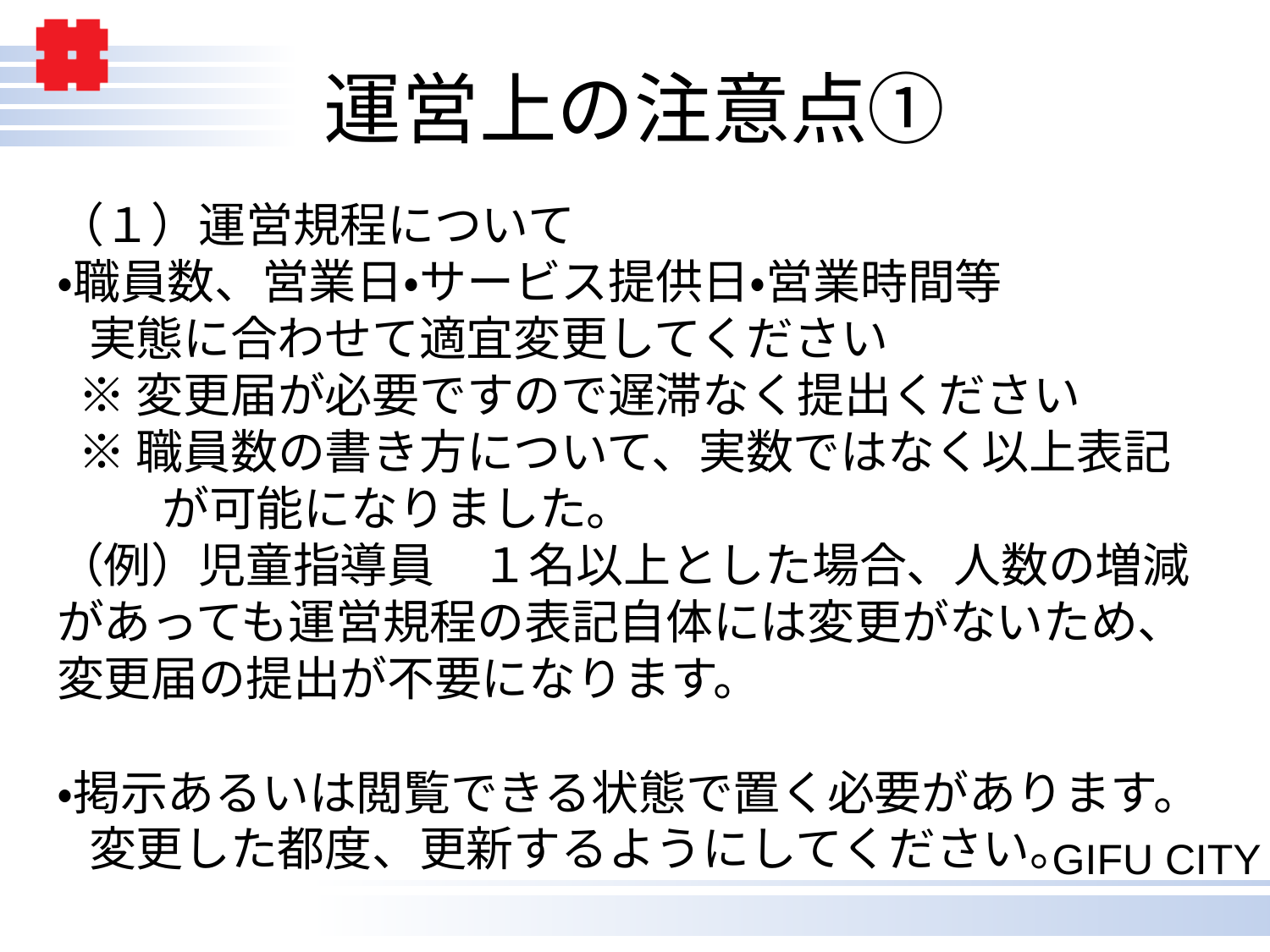

# 運営上の注意点①
（１）運営規程について
・職員数、営業日・サービス提供日・営業時間等
  実態に合わせて適宜変更してください
  ※変更届が必要ですので遅滞なく提出ください
  ※職員数の書き方について、実数ではなく以上表記
　　 が可能になりました。
（例）児童指導員　１名以上とした場合、人数の増減があっても運営規程の表記自体には変更がないため、変更届の提出が不要になります。
・掲示あるいは閲覧できる状態で置く必要があります。
  変更した都度、更新するようにしてください。